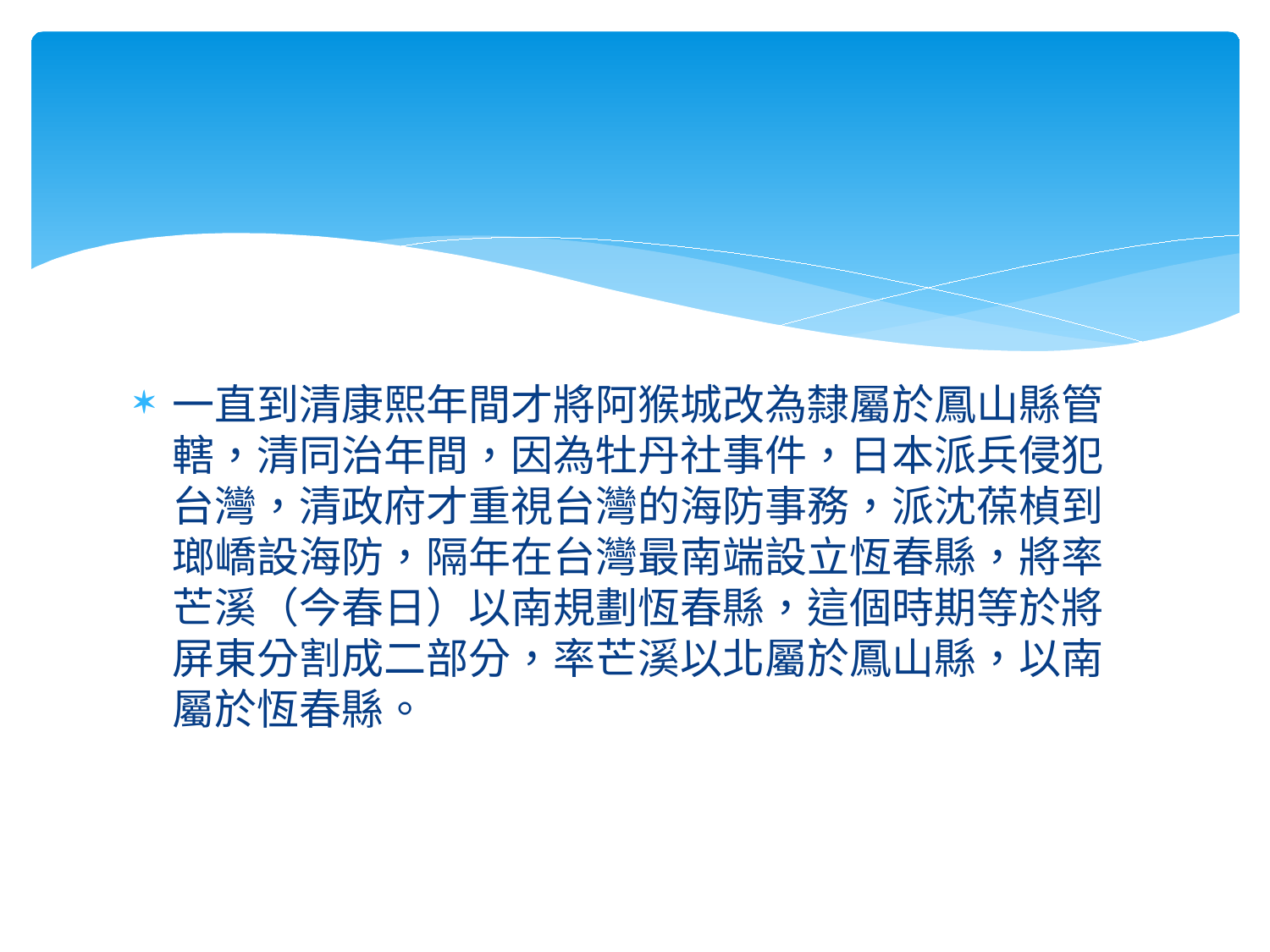

一直到清康熙年間才將阿猴城改為隸屬於鳳山縣管轄，清同治年間，因為牡丹社事件，日本派兵侵犯台灣，清政府才重視台灣的海防事務，派沈葆楨到瑯嶠設海防，隔年在台灣最南端設立恆春縣，將率芒溪（今春日）以南規劃恆春縣，這個時期等於將屏東分割成二部分，率芒溪以北屬於鳳山縣，以南屬於恆春縣。